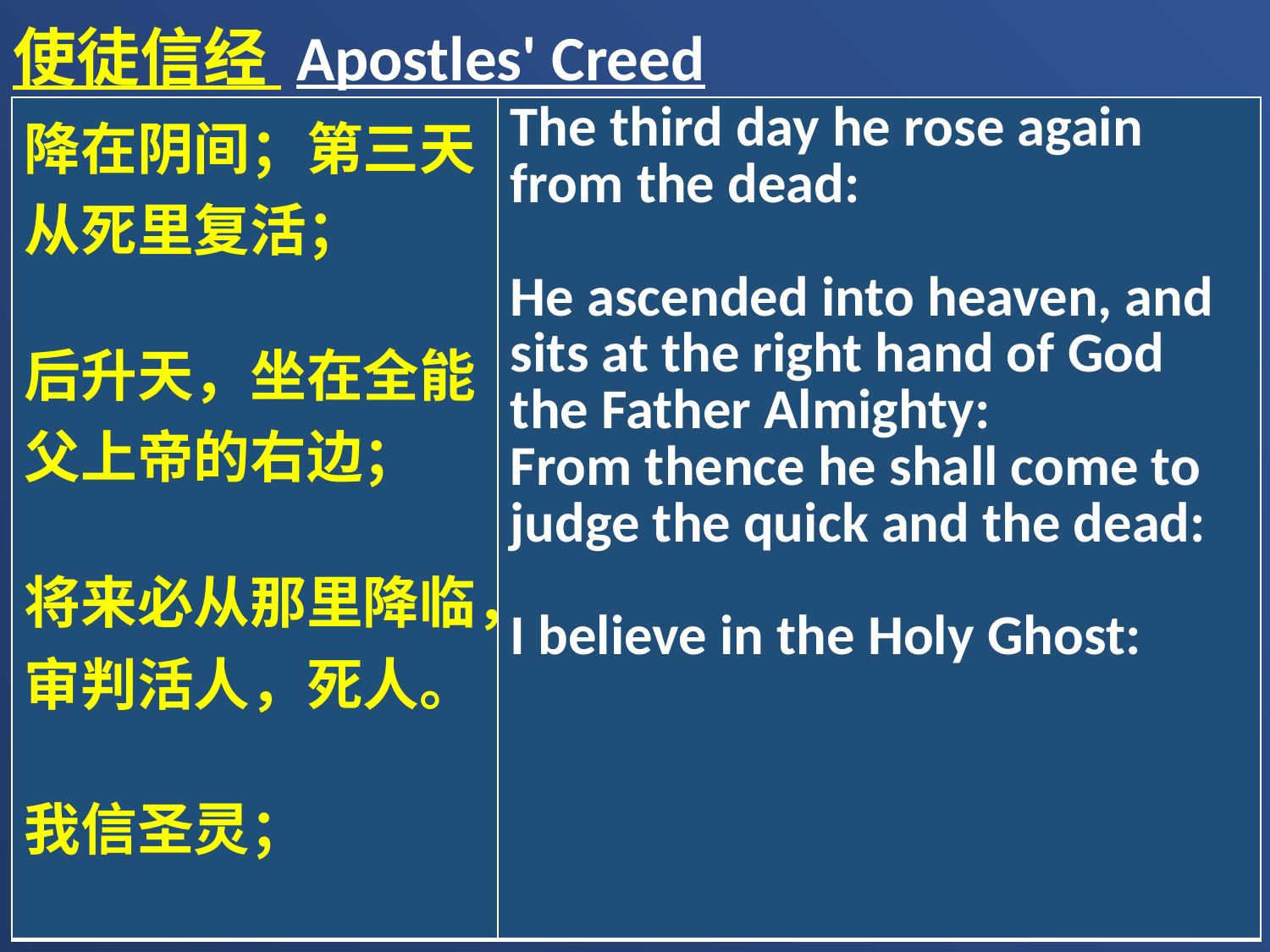

使徒信经 Apostles' Creed

| 降在阴间；第三天从死里复活； 后升天，坐在全能父上帝的右边； 将来必从那里降临，审判活人，死人。 我信圣灵； | The third day he rose again from the dead: He ascended into heaven, and sits at the right hand of God the Father Almighty: From thence he shall come to judge the quick and the dead: I believe in the Holy Ghost: |
| --- | --- |